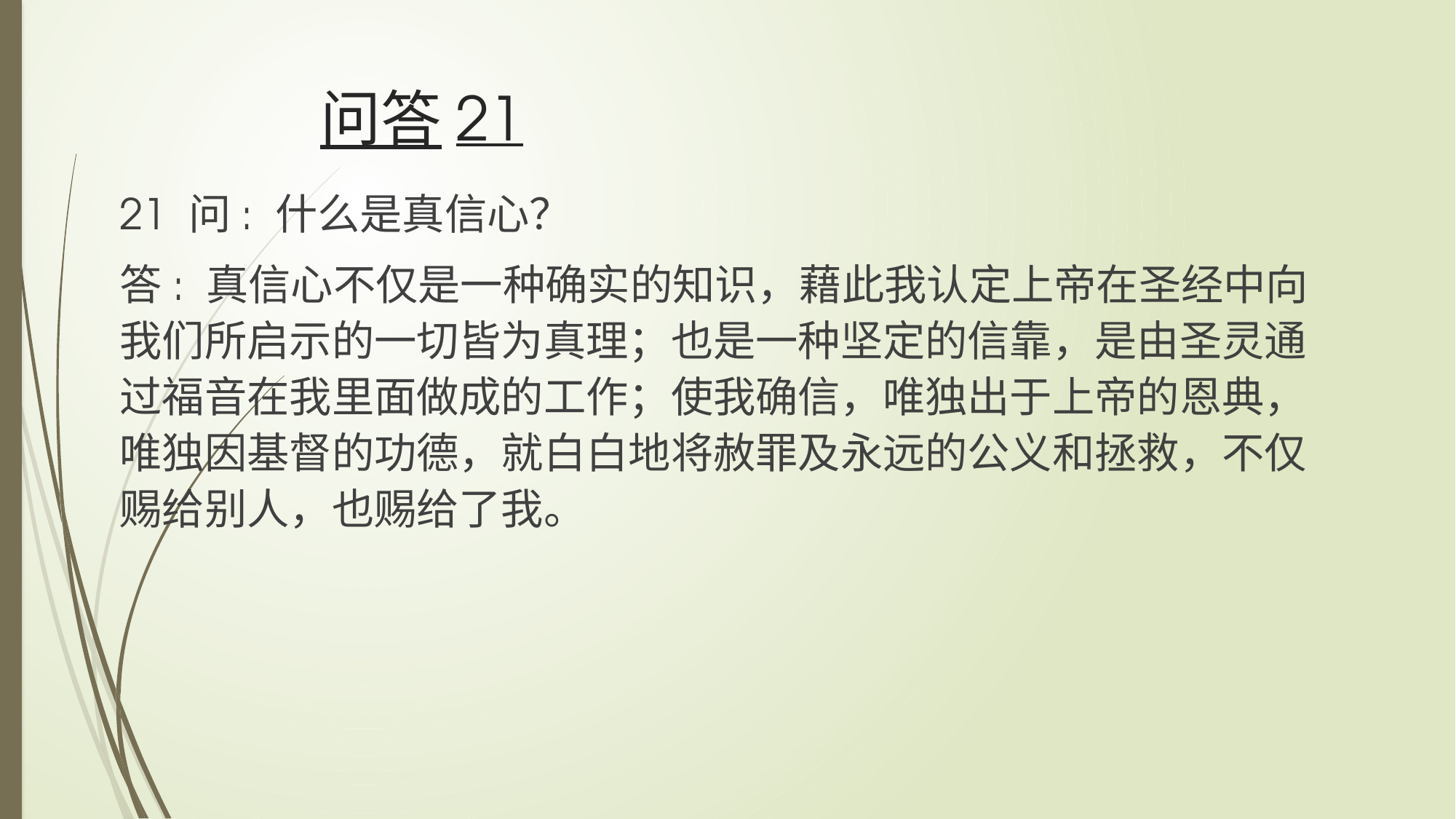

# 问答21
21 问: 什么是真信心？
答: 真信心不仅是一种确实的知识，藉此我认定上帝在圣经中向我们所启示的一切皆为真理；也是一种坚定的信靠，是由圣灵通过福音在我里面做成的工作；使我确信，唯独出于上帝的恩典，唯独因基督的功德，就白白地将赦罪及永远的公义和拯救，不仅赐给别人，也赐给了我。